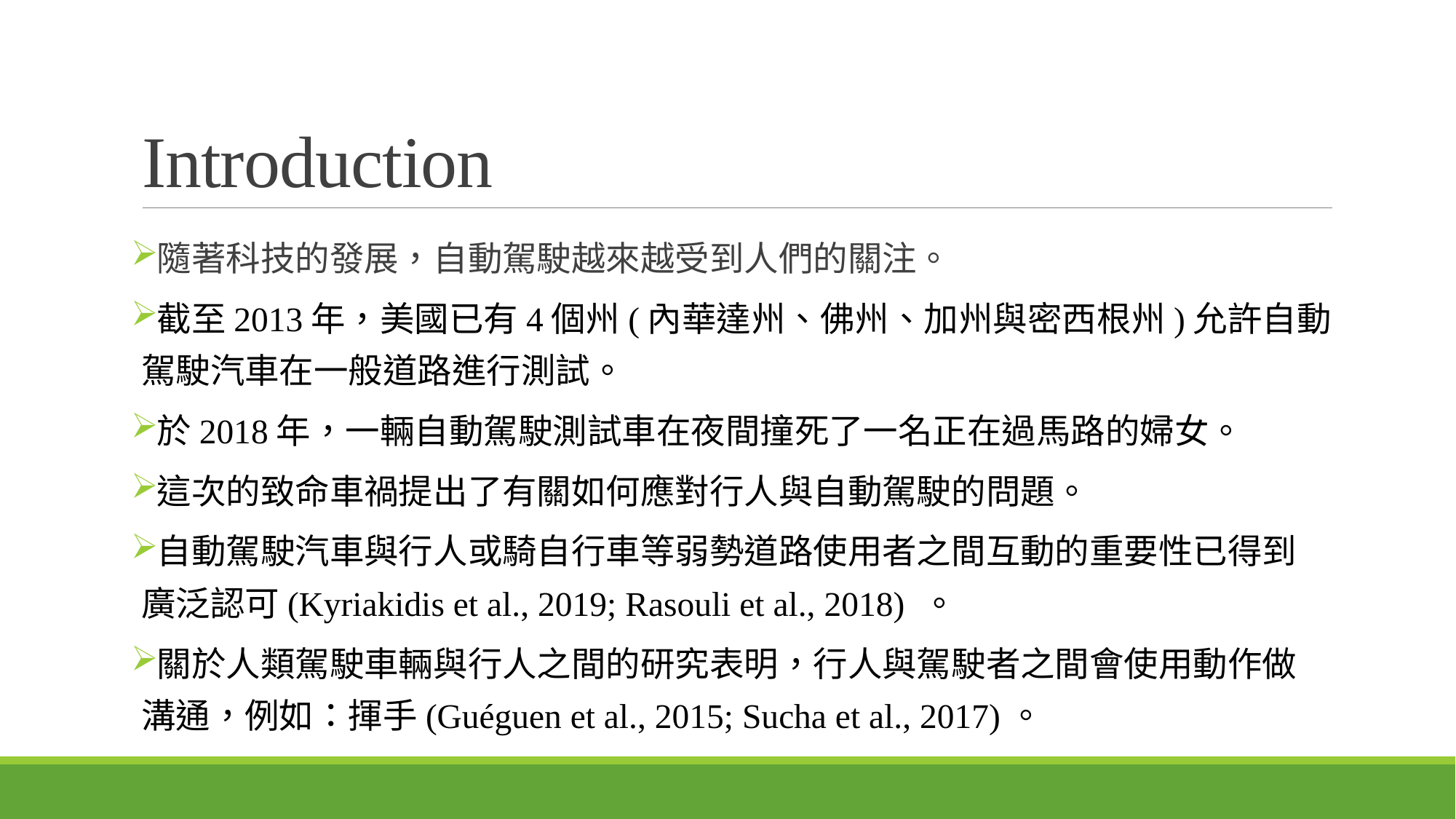

# Introduction
隨著科技的發展，自動駕駛越來越受到人們的關注。
截至2013年，美國已有4個州(內華達州、佛州、加州與密西根州)允許自動駕駛汽車在一般道路進行測試。
於2018年，一輛自動駕駛測試車在夜間撞死了一名正在過馬路的婦女。
這次的致命車禍提出了有關如何應對行人與自動駕駛的問題。
自動駕駛汽車與行人或騎自行車等弱勢道路使用者之間互動的重要性已得到廣泛認可(Kyriakidis et al., 2019; Rasouli et al., 2018) 。
關於人類駕駛車輛與行人之間的研究表明，行人與駕駛者之間會使用動作做溝通，例如：揮手(Guéguen et al., 2015; Sucha et al., 2017)。